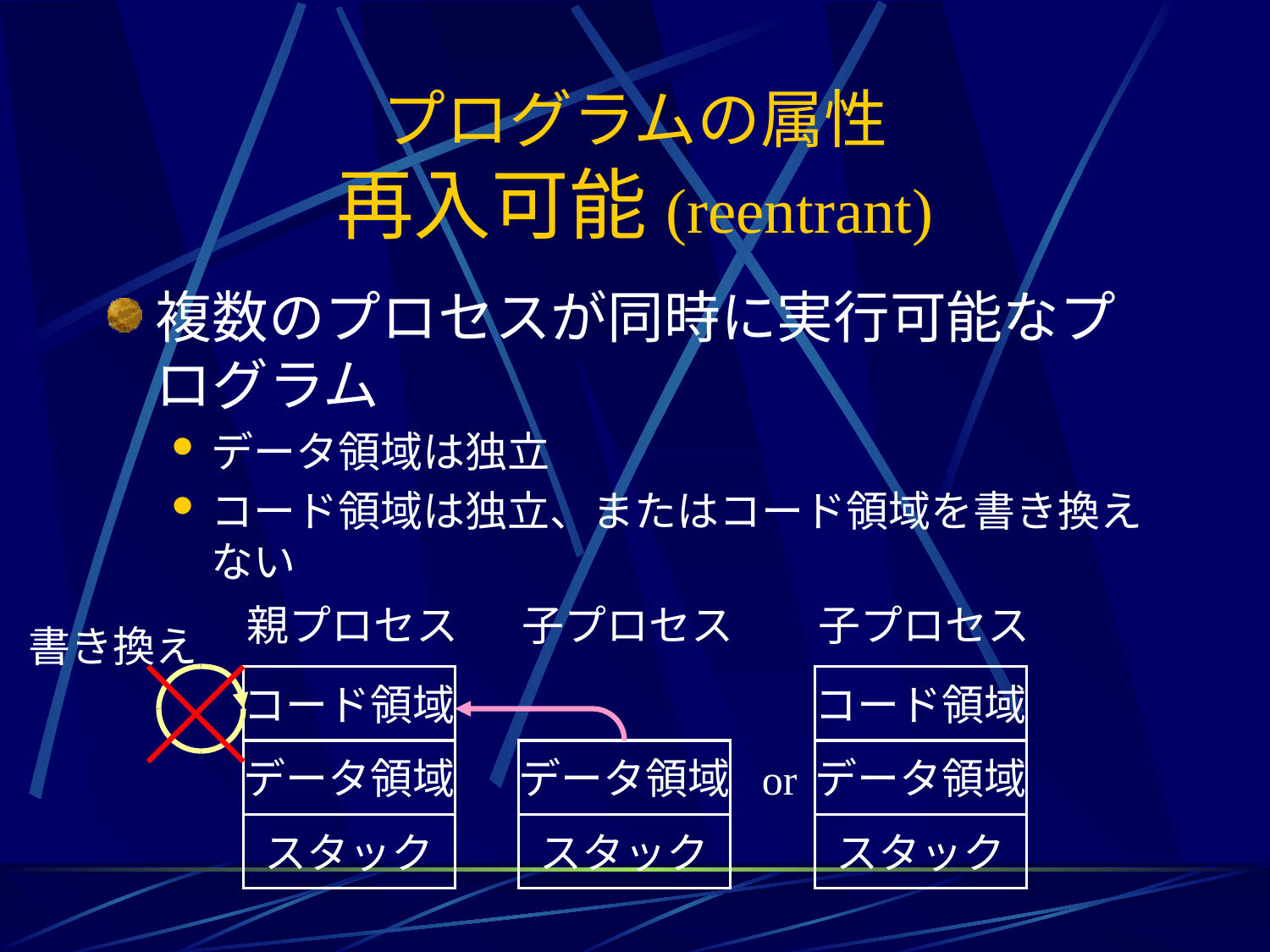

# プログラムの属性 再入可能(reentrant)
複数のプロセスが同時に実行可能なプログラム
データ領域は独立
コード領域は独立、またはコード領域を書き換えない
親プロセス
子プロセス
データ領域
スタック
子プロセス
コード領域
データ領域
or
スタック

書き換え

コード領域
データ領域
スタック